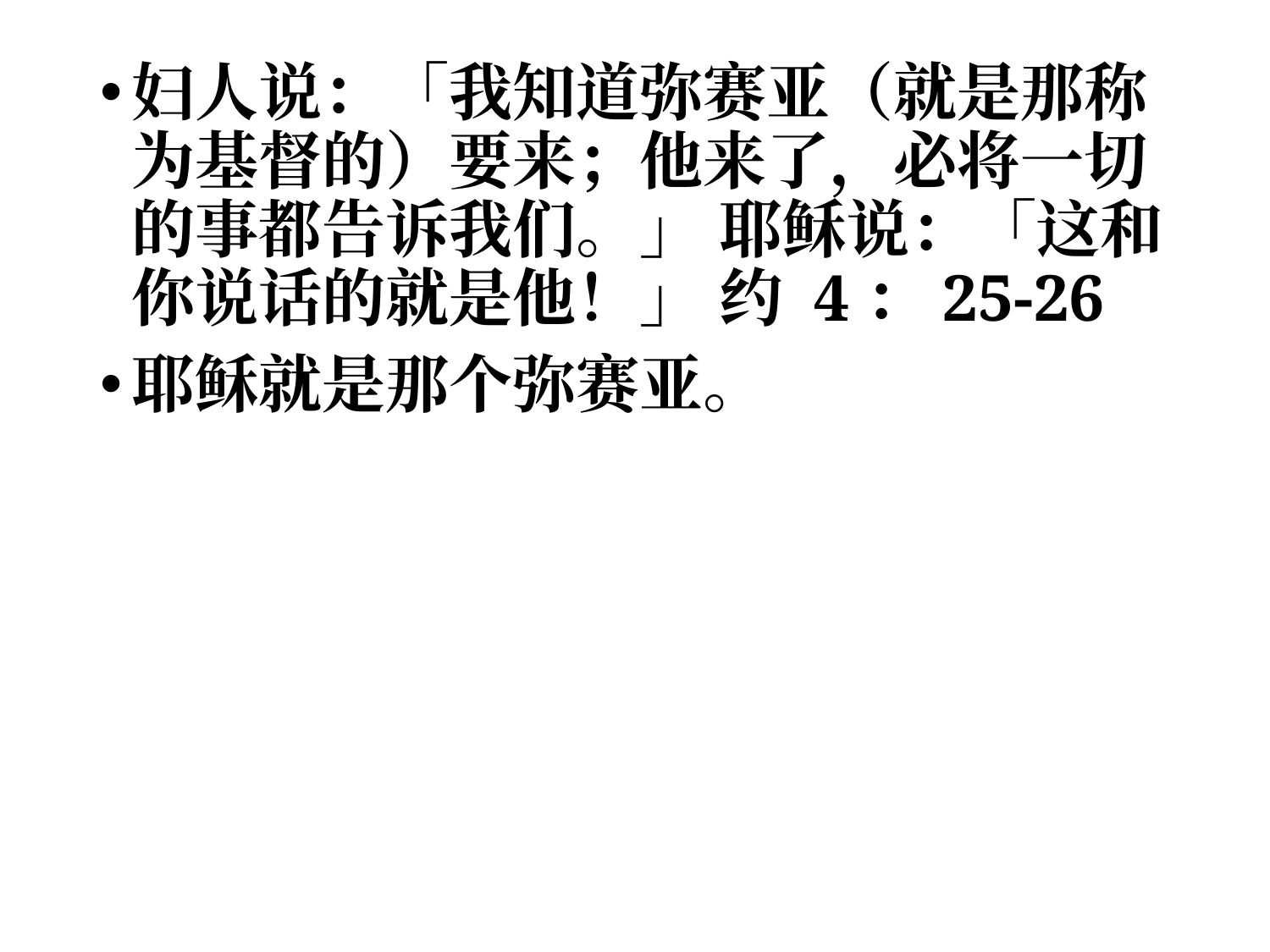

妇人说：「我知道弥赛亚（就是那称为基督的）要来；他来了，必将一切的事都告诉我们。」 耶稣说：「这和你说话的就是他！」 约 4：25-26
耶稣就是那个弥赛亚。